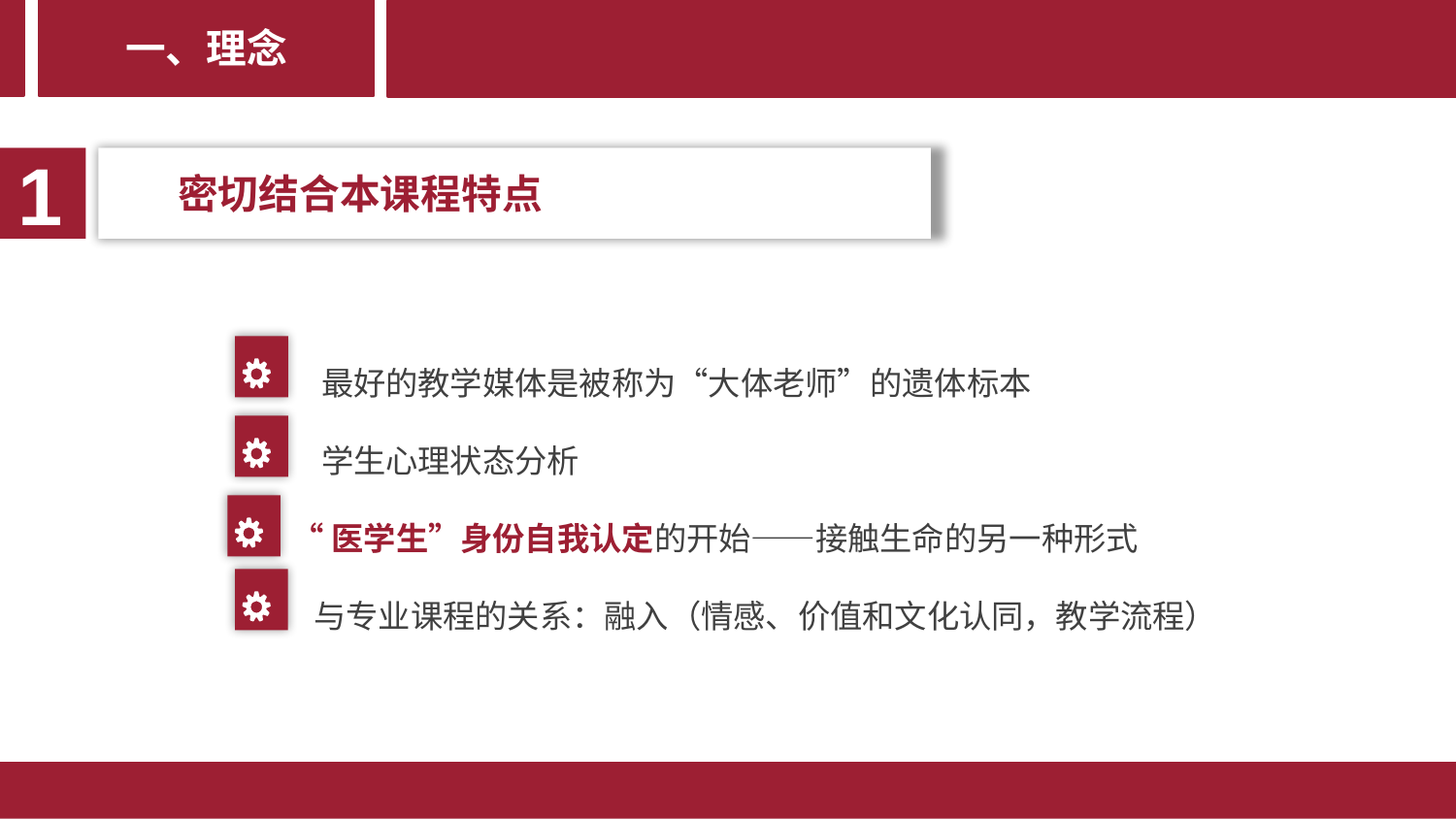

一、理念
      密切结合本课程特点
1
   最好的教学媒体是被称为“大体老师”的遗体标本
   学生心理状态分析
“医学生”身份自我认定的开始——接触生命的另一种形式
  与专业课程的关系：融入（情感、价值和文化认同，教学流程）